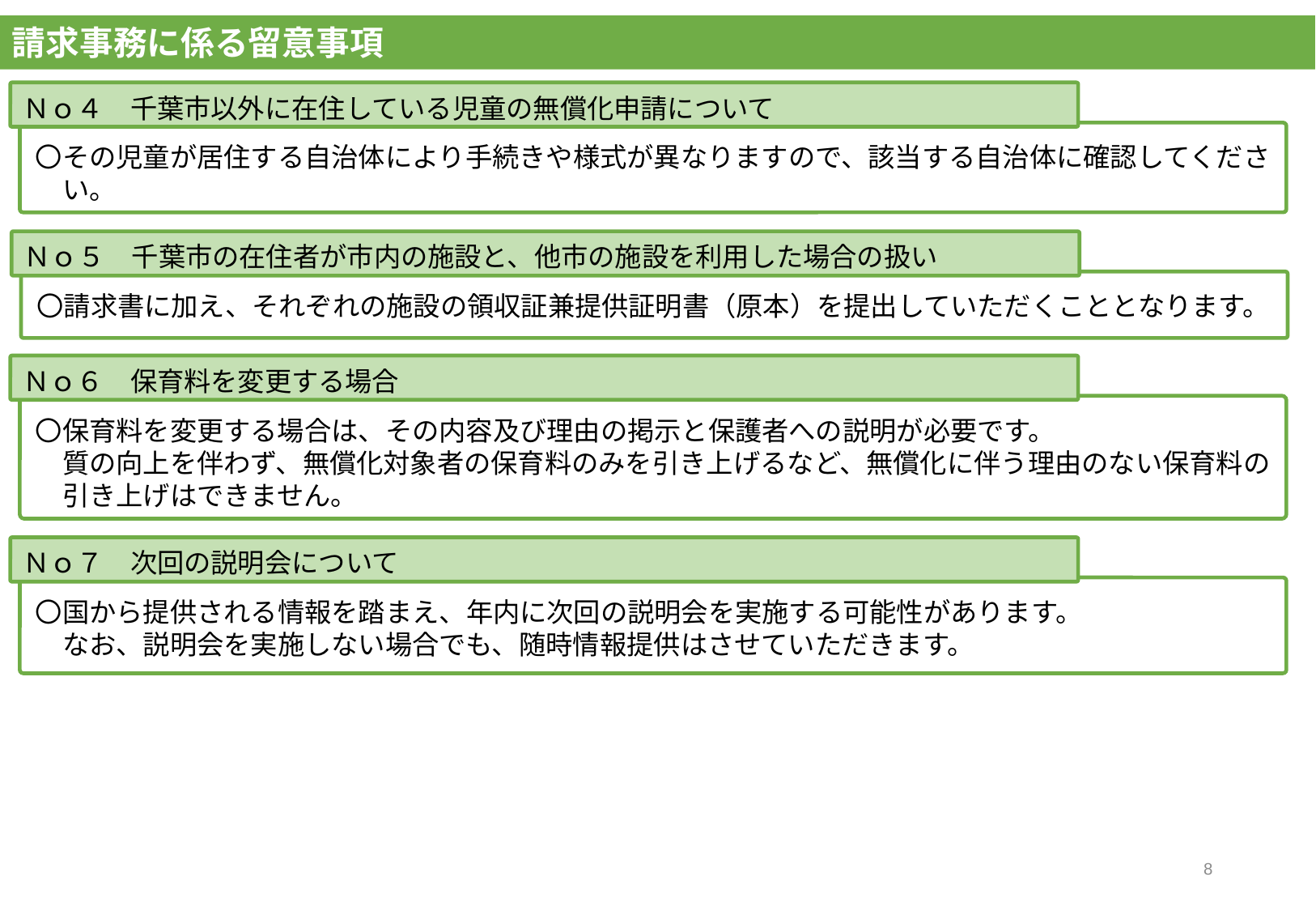

請求事務に係る留意事項
Ｎｏ４　千葉市以外に在住している児童の無償化申請について

〇その児童が居住する自治体により手続きや様式が異なりますので、該当する自治体に確認してくださ
　い。
Ｎｏ５　千葉市の在住者が市内の施設と、他市の施設を利用した場合の扱い

〇請求書に加え、それぞれの施設の領収証兼提供証明書（原本）を提出していただくこととなります。
Ｎｏ６　保育料を変更する場合

〇保育料を変更する場合は、その内容及び理由の掲示と保護者への説明が必要です。
　質の向上を伴わず、無償化対象者の保育料のみを引き上げるなど、無償化に伴う理由のない保育料の
　引き上げはできません。

Ｎｏ７　次回の説明会について

〇国から提供される情報を踏まえ、年内に次回の説明会を実施する可能性があります。
　なお、説明会を実施しない場合でも、随時情報提供はさせていただきます。
8